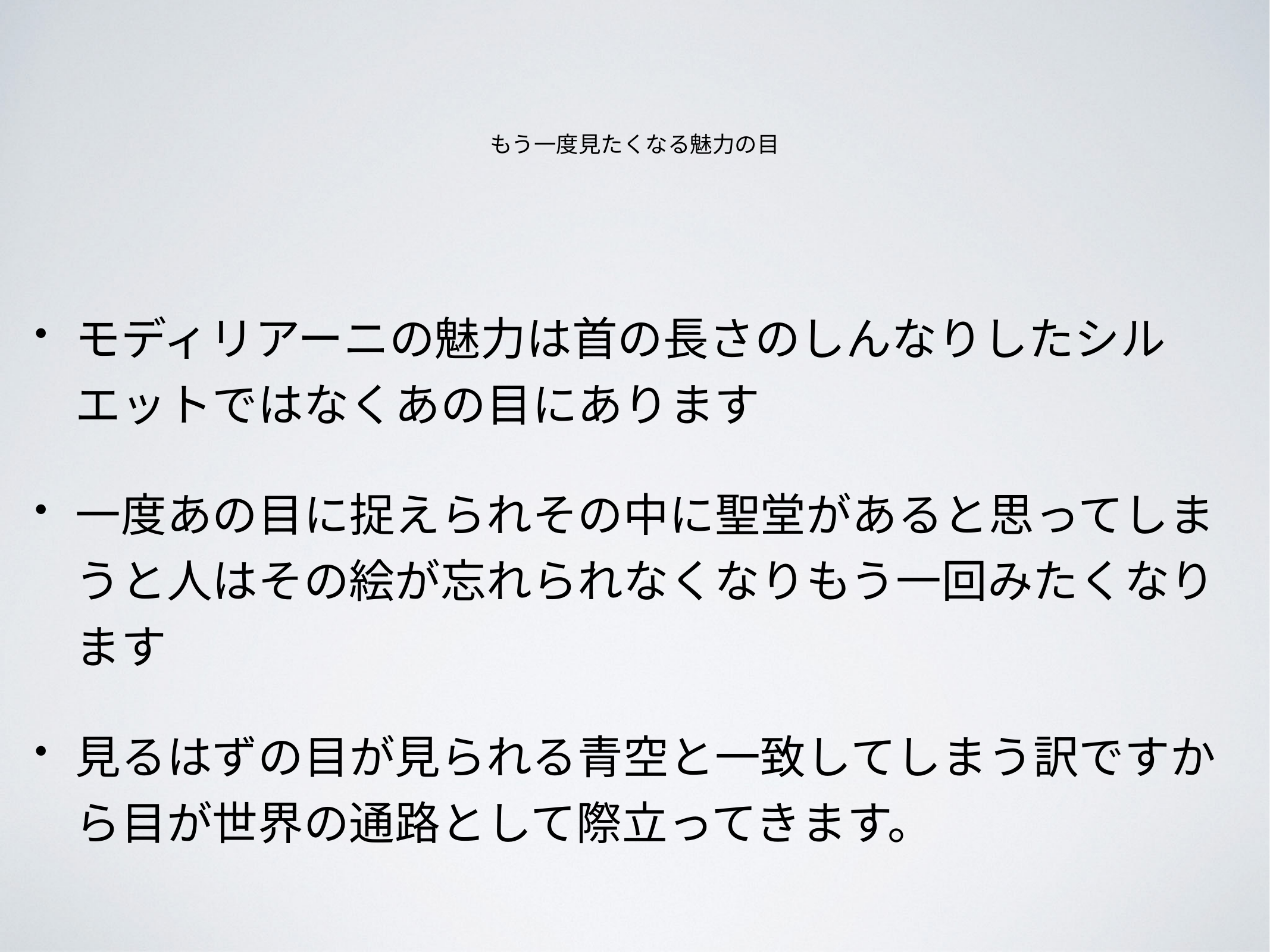

# もう一度見たくなる魅力の目
モディリアーニの魅力は首の長さのしんなりしたシルエットではなくあの目にあります
一度あの目に捉えられその中に聖堂があると思ってしまうと人はその絵が忘れられなくなりもう一回みたくなります
見るはずの目が見られる青空と一致してしまう訳ですから目が世界の通路として際立ってきます。